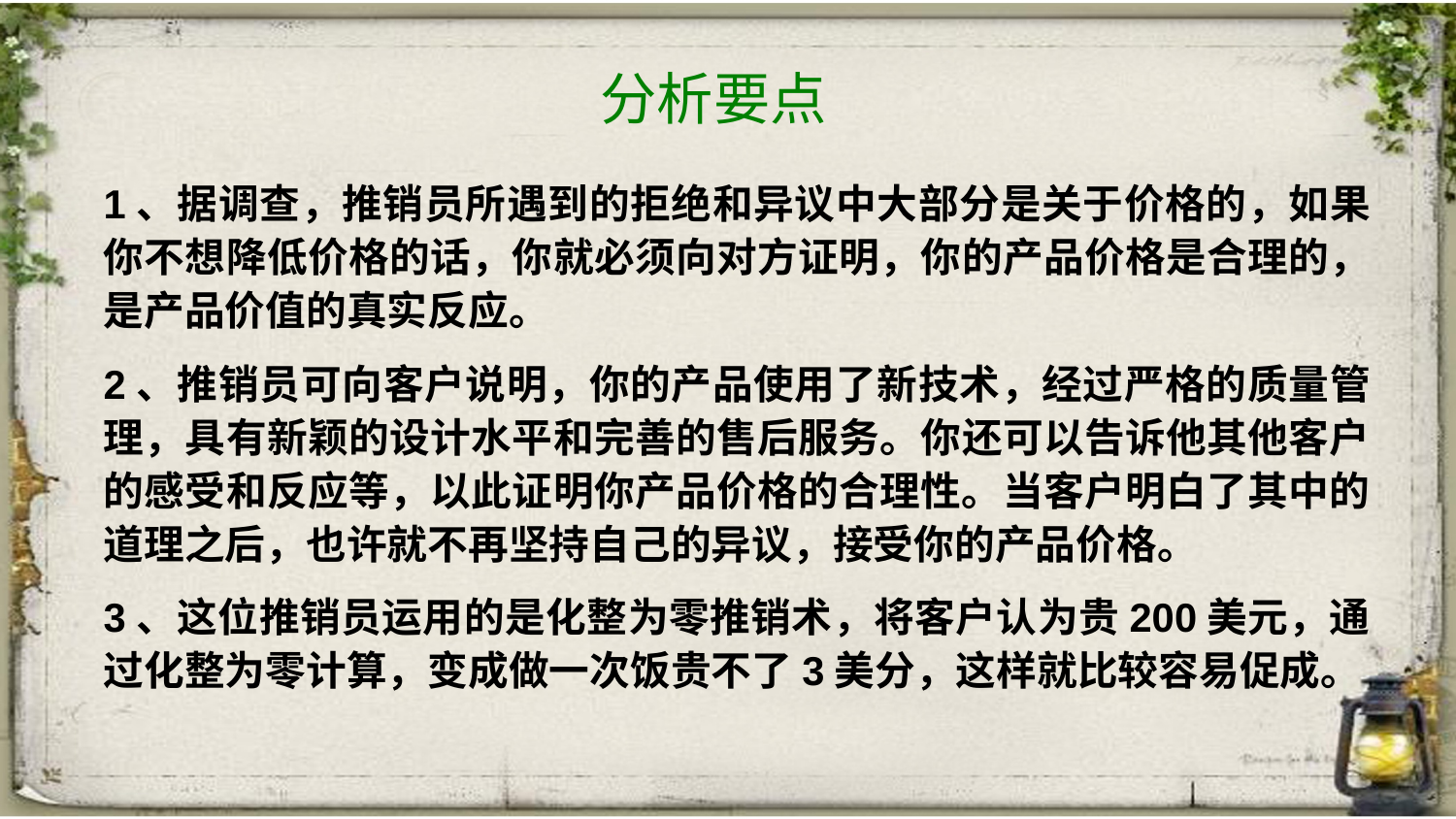

分析要点
1、据调查，推销员所遇到的拒绝和异议中大部分是关于价格的，如果你不想降低价格的话，你就必须向对方证明，你的产品价格是合理的，是产品价值的真实反应。
2、推销员可向客户说明，你的产品使用了新技术，经过严格的质量管理，具有新颖的设计水平和完善的售后服务。你还可以告诉他其他客户的感受和反应等，以此证明你产品价格的合理性。当客户明白了其中的道理之后，也许就不再坚持自己的异议，接受你的产品价格。
3、这位推销员运用的是化整为零推销术，将客户认为贵200美元，通过化整为零计算，变成做一次饭贵不了3美分，这样就比较容易促成。